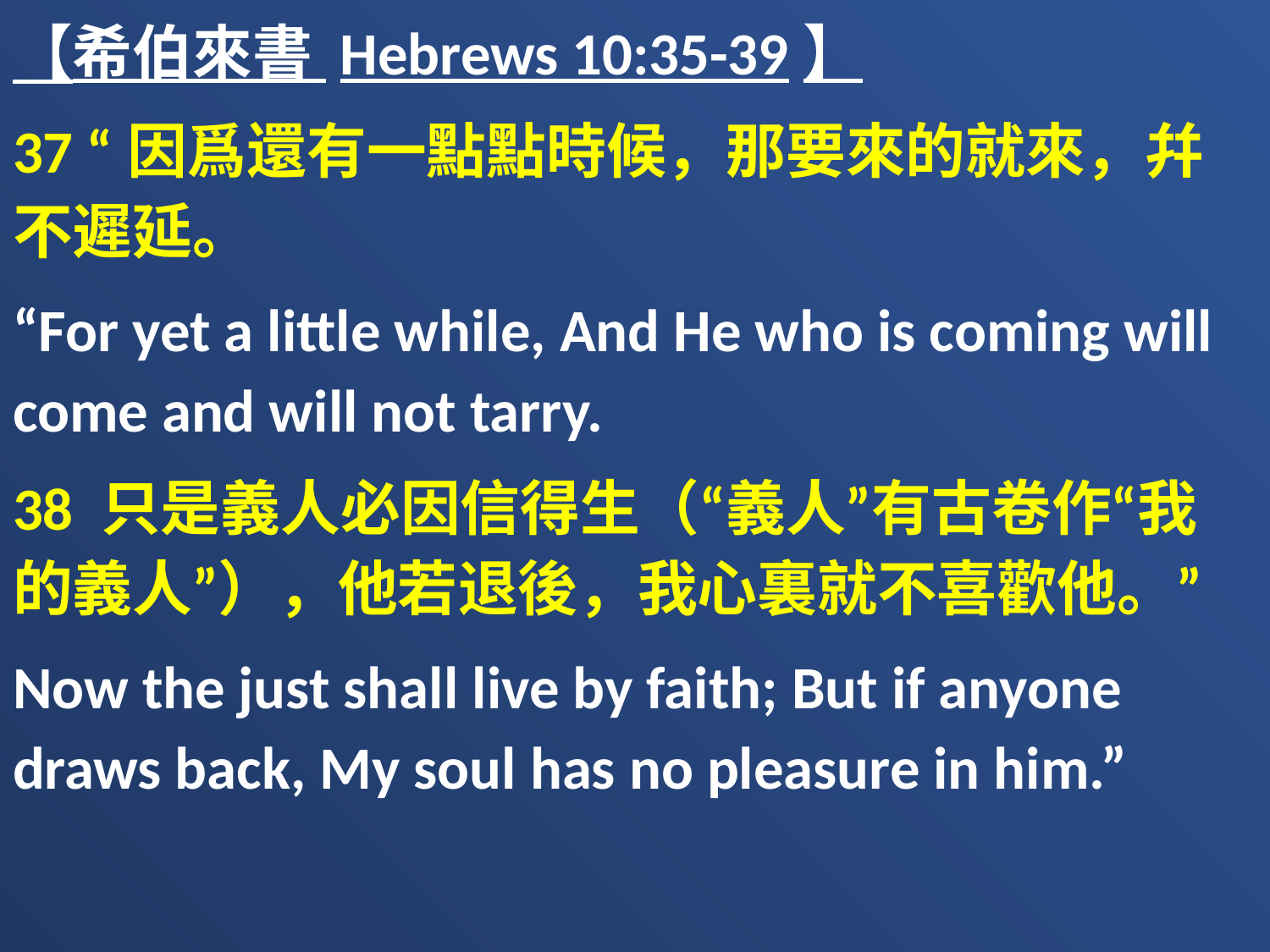

【希伯來書 Hebrews 10:35-39】
37 “因爲還有一點點時候，那要來的就來，幷不遲延。
“For yet a little while, And He who is coming will come and will not tarry.
38 只是義人必因信得生（“義人”有古卷作“我的義人”），他若退後，我心裏就不喜歡他。”
Now the just shall live by faith; But if anyone draws back, My soul has no pleasure in him.”